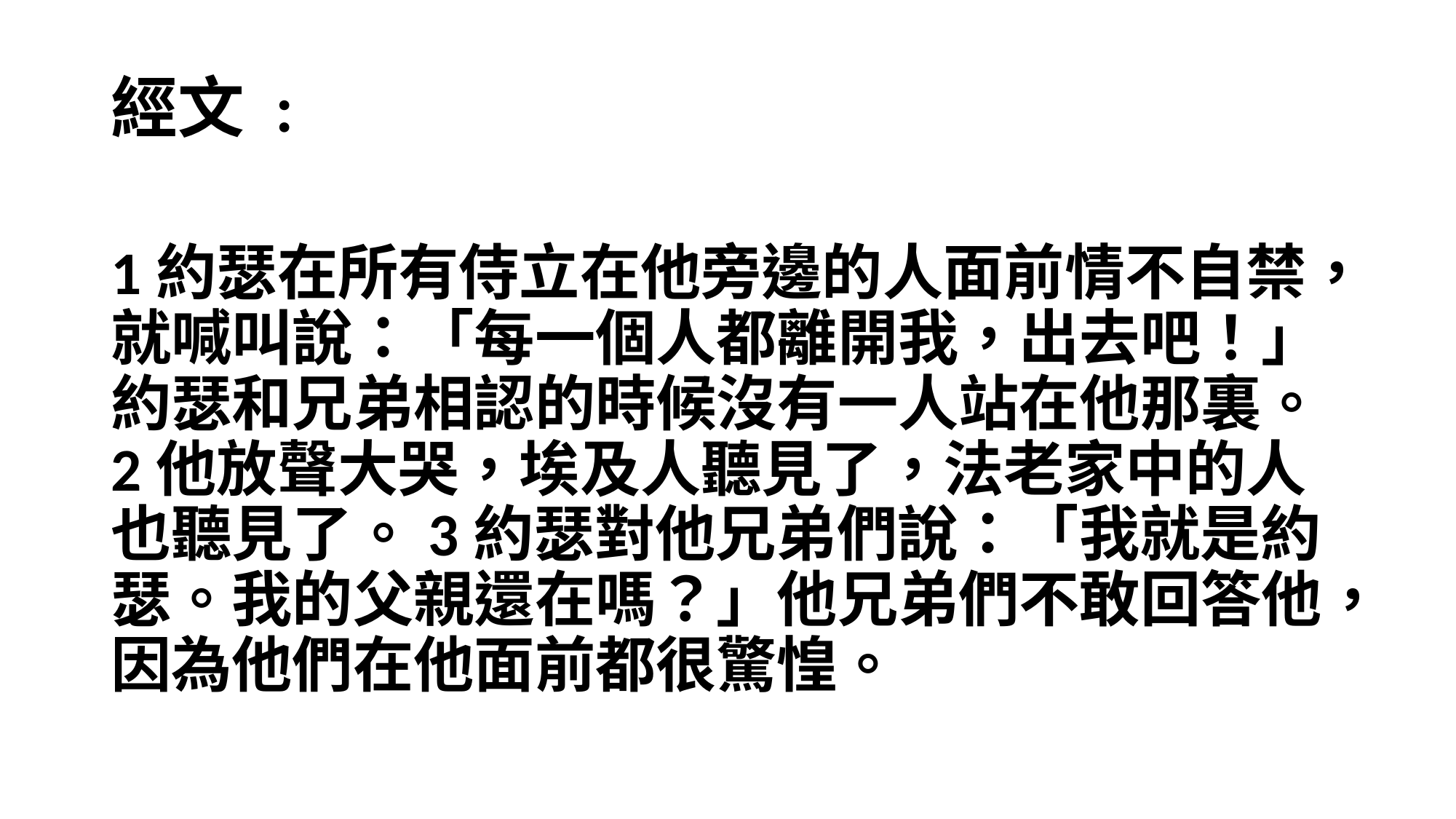

#
經文 :

1約瑟在所有侍立在他旁邊的人面前情不自禁，就喊叫說：「每一個人都離開我，出去吧！」約瑟和兄弟相認的時候沒有一人站在他那裏。2他放聲大哭，埃及人聽見了，法老家中的人也聽見了。3約瑟對他兄弟們說：「我就是約瑟。我的父親還在嗎？」他兄弟們不敢回答他，因為他們在他面前都很驚惶。